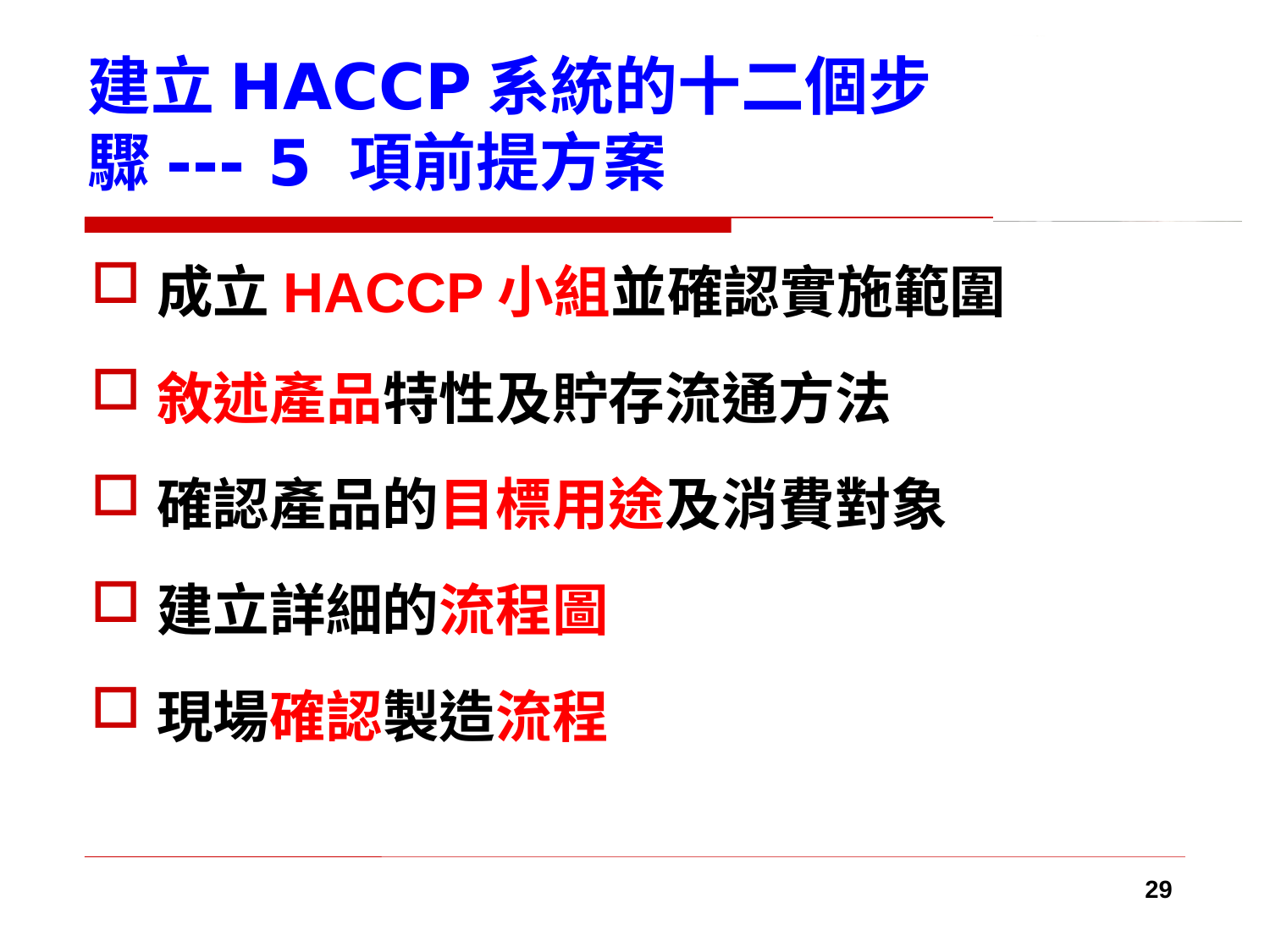

# 建立HACCP系統的十二個步驟--- 5 項前提方案
成立HACCP小組並確認實施範圍
敘述產品特性及貯存流通方法
確認產品的目標用途及消費對象
建立詳細的流程圖
現場確認製造流程
29